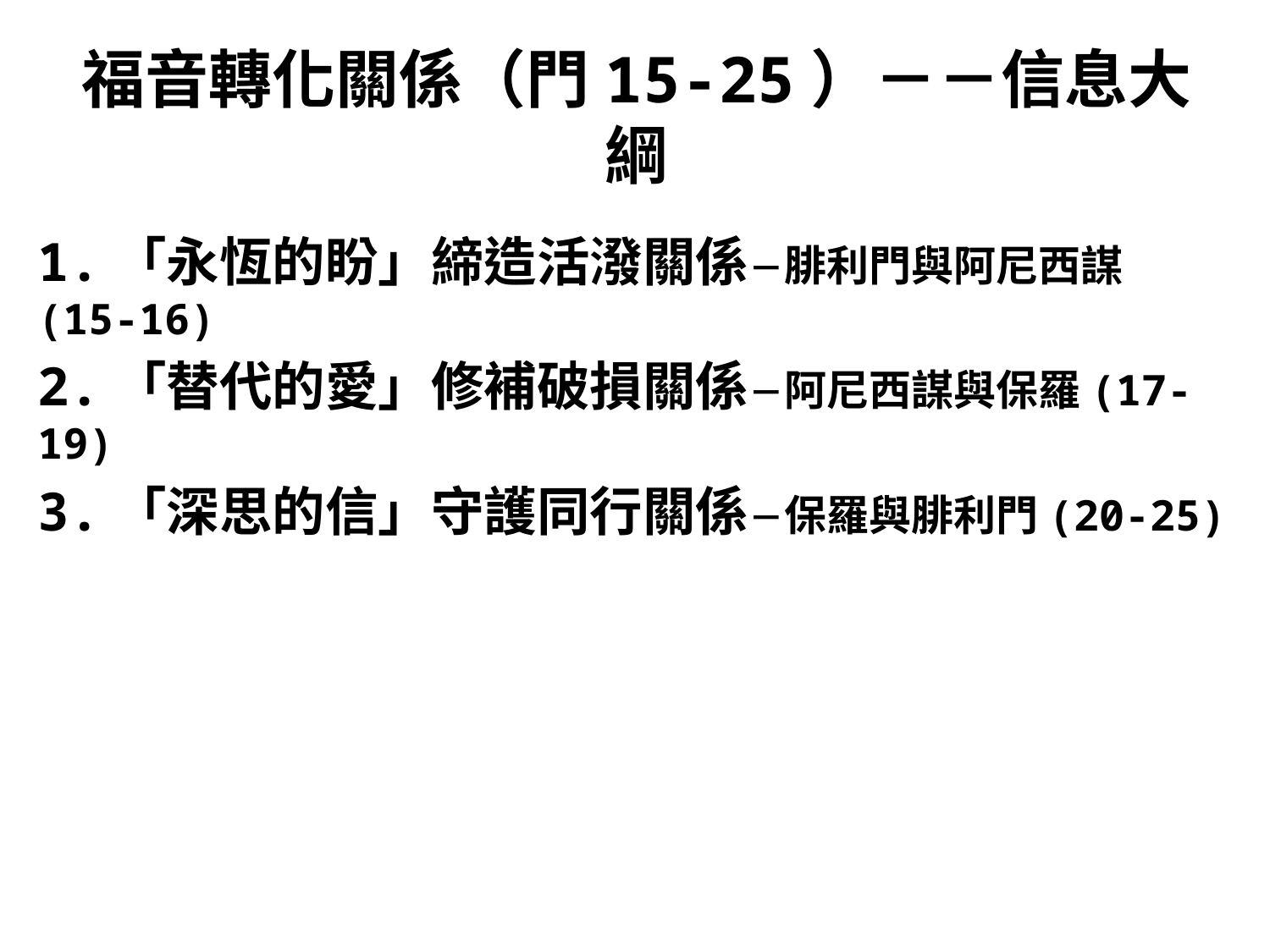

# 福音轉化關係（門15-25）－－信息大綱
1.「永恆的盼」締造活潑關係－腓利門與阿尼西謀(15-16)
2.「替代的愛」修補破損關係－阿尼西謀與保羅(17-19)
3.「深思的信」守護同行關係－保羅與腓利門(20-25)